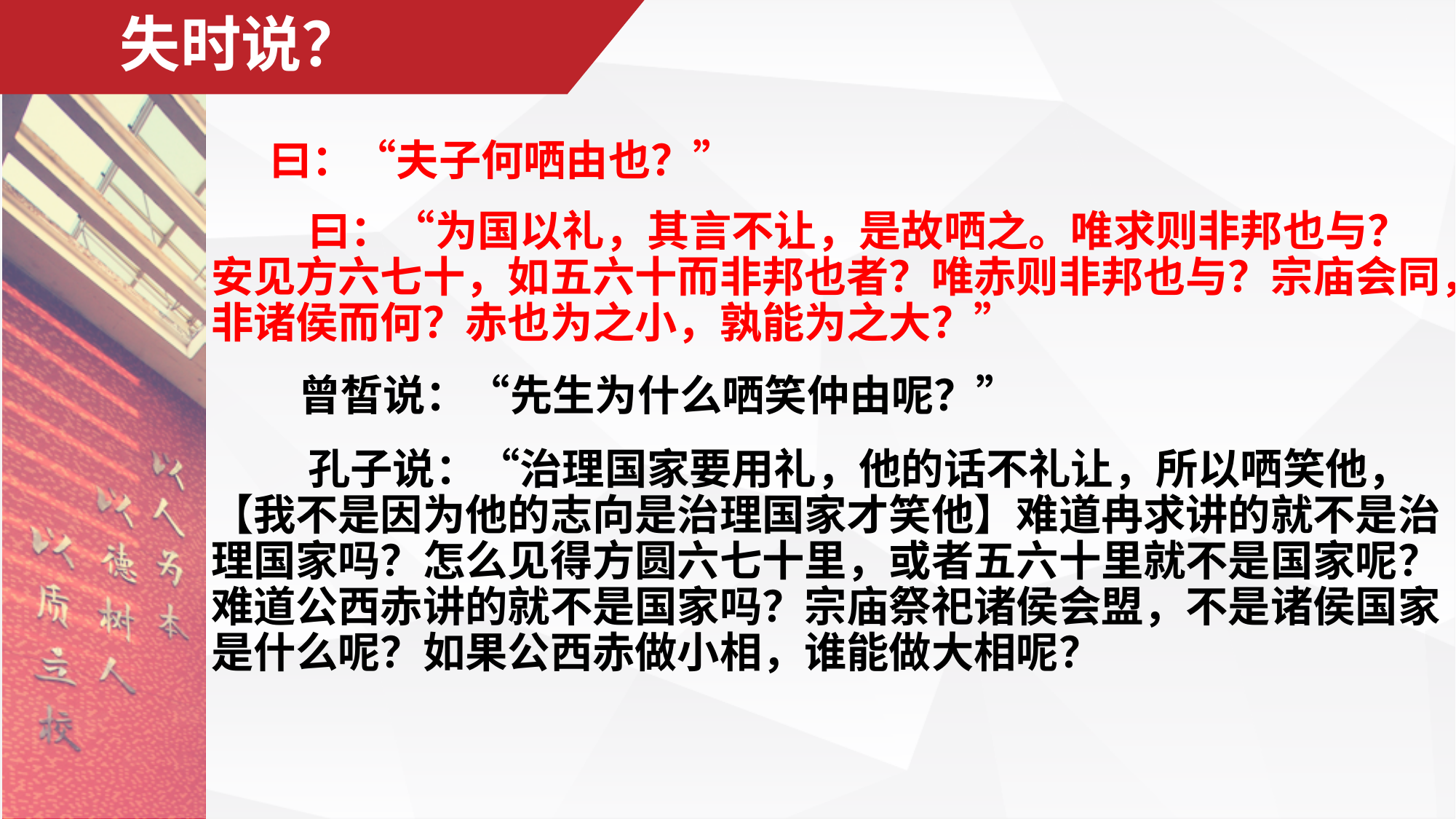

# 失时说？
     曰：“夫子何哂由也？”
         曰：“为国以礼，其言不让，是故哂之。唯求则非邦也与？安见方六七十，如五六十而非邦也者？唯赤则非邦也与？宗庙会同，非诸侯而何？赤也为之小，孰能为之大？”
        曾皙说：“先生为什么哂笑仲由呢？”
         孔子说：“治理国家要用礼，他的话不礼让，所以哂笑他，【我不是因为他的志向是治理国家才笑他】难道冉求讲的就不是治理国家吗？怎么见得方圆六七十里，或者五六十里就不是国家呢？难道公西赤讲的就不是国家吗？宗庙祭祀诸侯会盟，不是诸侯国家是什么呢？如果公西赤做小相，谁能做大相呢？